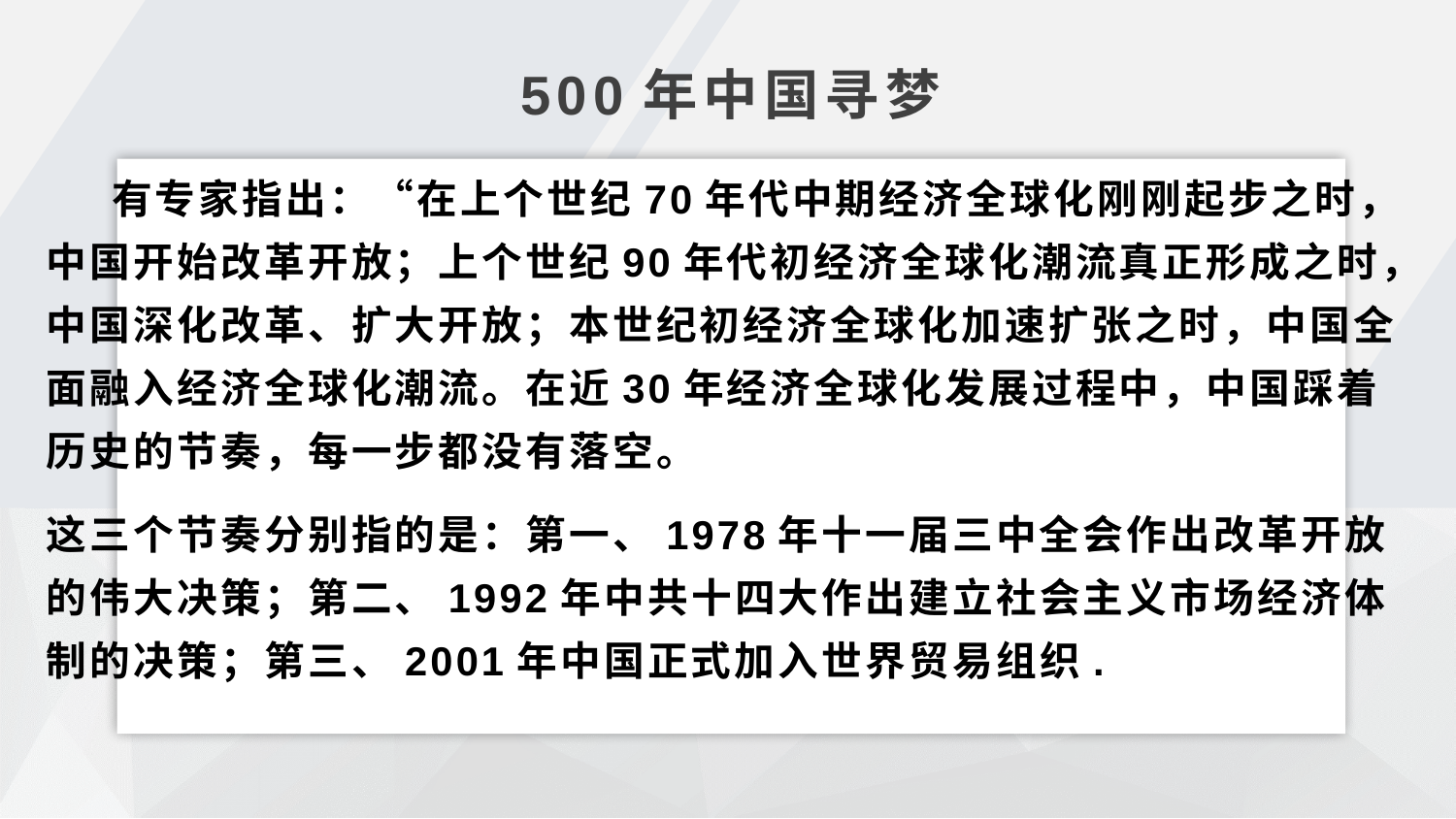

500年中国寻梦
     有专家指出：“在上个世纪70年代中期经济全球化刚刚起步之时，中国开始改革开放；上个世纪90年代初经济全球化潮流真正形成之时，中国深化改革、扩大开放；本世纪初经济全球化加速扩张之时，中国全面融入经济全球化潮流。在近30年经济全球化发展过程中，中国踩着历史的节奏，每一步都没有落空。
这三个节奏分别指的是：第一、1978年十一届三中全会作出改革开放的伟大决策；第二、1992年中共十四大作出建立社会主义市场经济体制的决策；第三、2001年中国正式加入世界贸易组织.